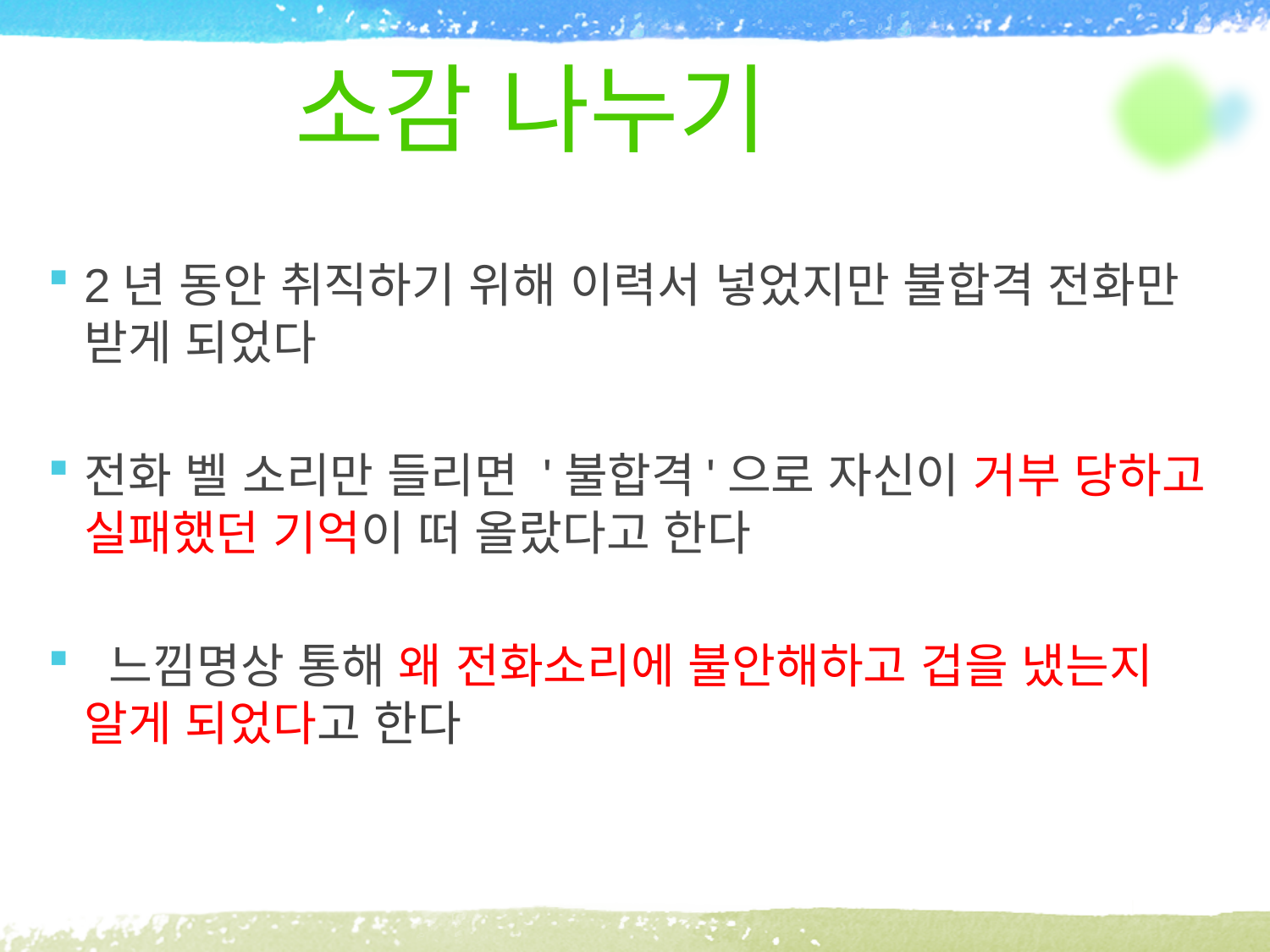

# 소감 나누기

2년 동안 취직하기 위해 이력서 넣었지만 불합격 전화만 받게 되었다

전화 벨 소리만 들리면 '불합격'으로 자신이 거부 당하고 실패했던 기억이 떠 올랐다고 한다

 느낌명상 통해 왜 전화소리에 불안해하고 겁을 냈는지 알게 되었다고 한다